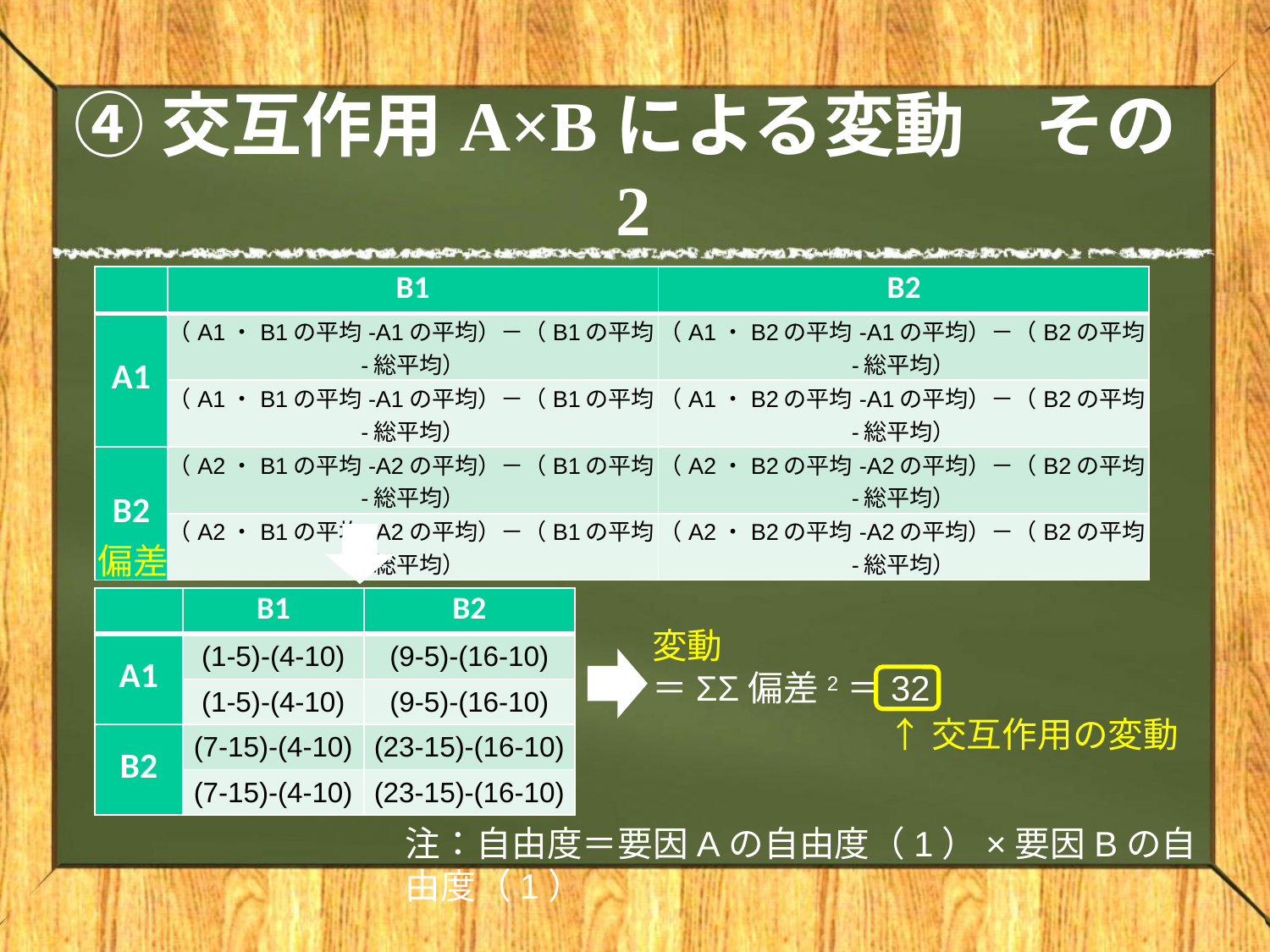

# ④交互作用A×Bによる変動　その2
|  | B1 | B2 |
| --- | --- | --- |
| A1 | （A1・B1の平均-A1の平均）－（B1の平均-総平均） | （A1・B2の平均-A1の平均）－（B2の平均-総平均） |
|  | （A1・B1の平均-A1の平均）－（B1の平均-総平均） | （A1・B2の平均-A1の平均）－（B2の平均-総平均） |
| B2 | （A2・B1の平均-A2の平均）－（B1の平均-総平均） | （A2・B2の平均-A2の平均）－（B2の平均-総平均） |
|  | （A2・B1の平均-A2の平均）－（B1の平均-総平均） | （A2・B2の平均-A2の平均）－（B2の平均-総平均） |

偏差
|  | B1 | B2 |
| --- | --- | --- |
| A1 | (1-5)-(4-10) | (9-5)-(16-10) |
|  | (1-5)-(4-10) | (9-5)-(16-10) |
| B2 | (7-15)-(4-10) | (23-15)-(16-10) |
|  | (7-15)-(4-10) | (23-15)-(16-10) |
変動
＝ΣΣ偏差2＝32

↑交互作用の変動
注：自由度＝要因Aの自由度（1）×要因Bの自由度（1）